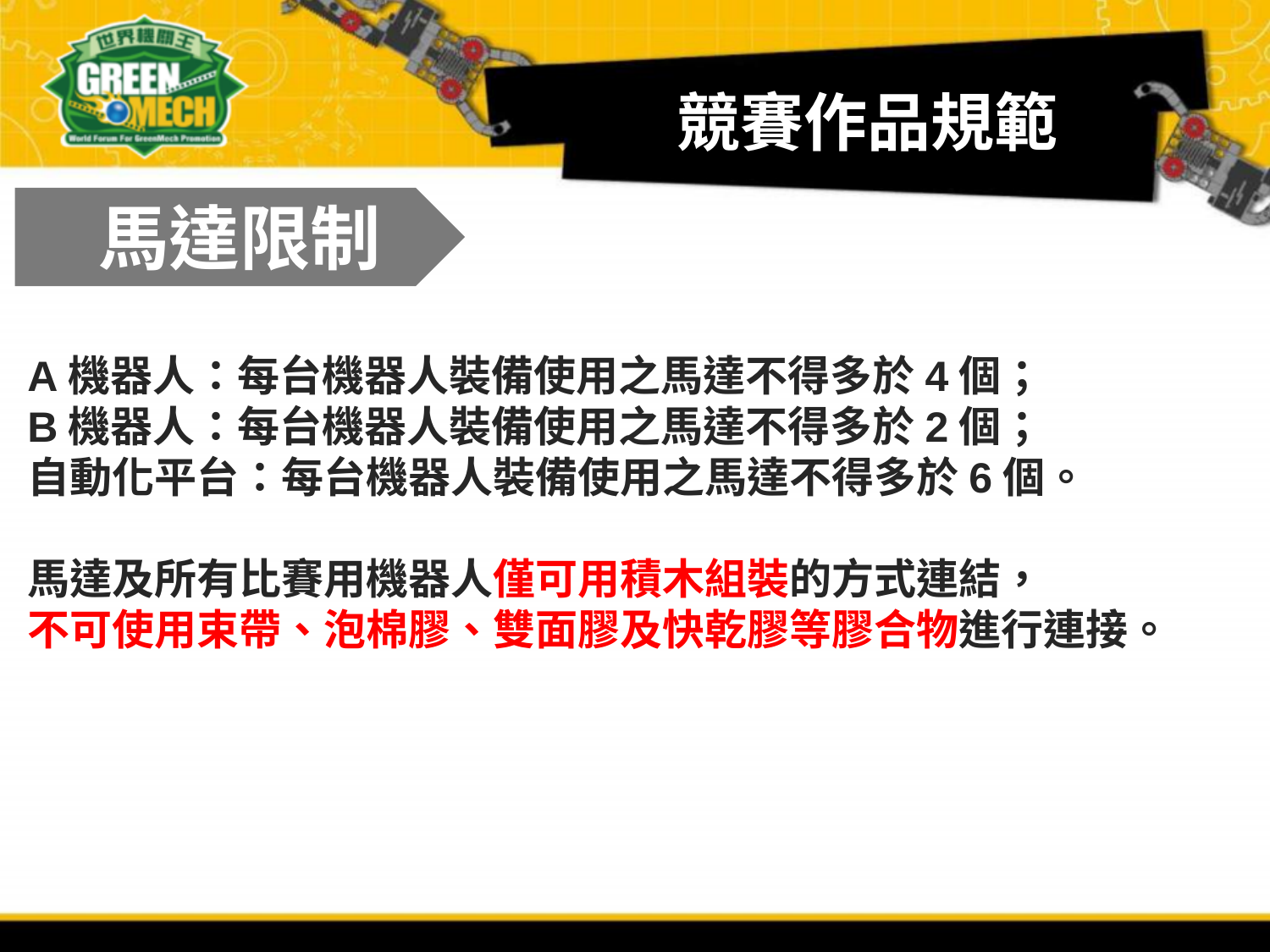

競賽作品規範

馬達限制
A機器人：每台機器人裝備使用之馬達不得多於4個；
B機器人：每台機器人裝備使用之馬達不得多於2個；
自動化平台：每台機器人裝備使用之馬達不得多於6個。

馬達及所有比賽用機器人僅可用積木組裝的方式連結，
不可使用束帶、泡棉膠、雙面膠及快乾膠等膠合物進行連接。